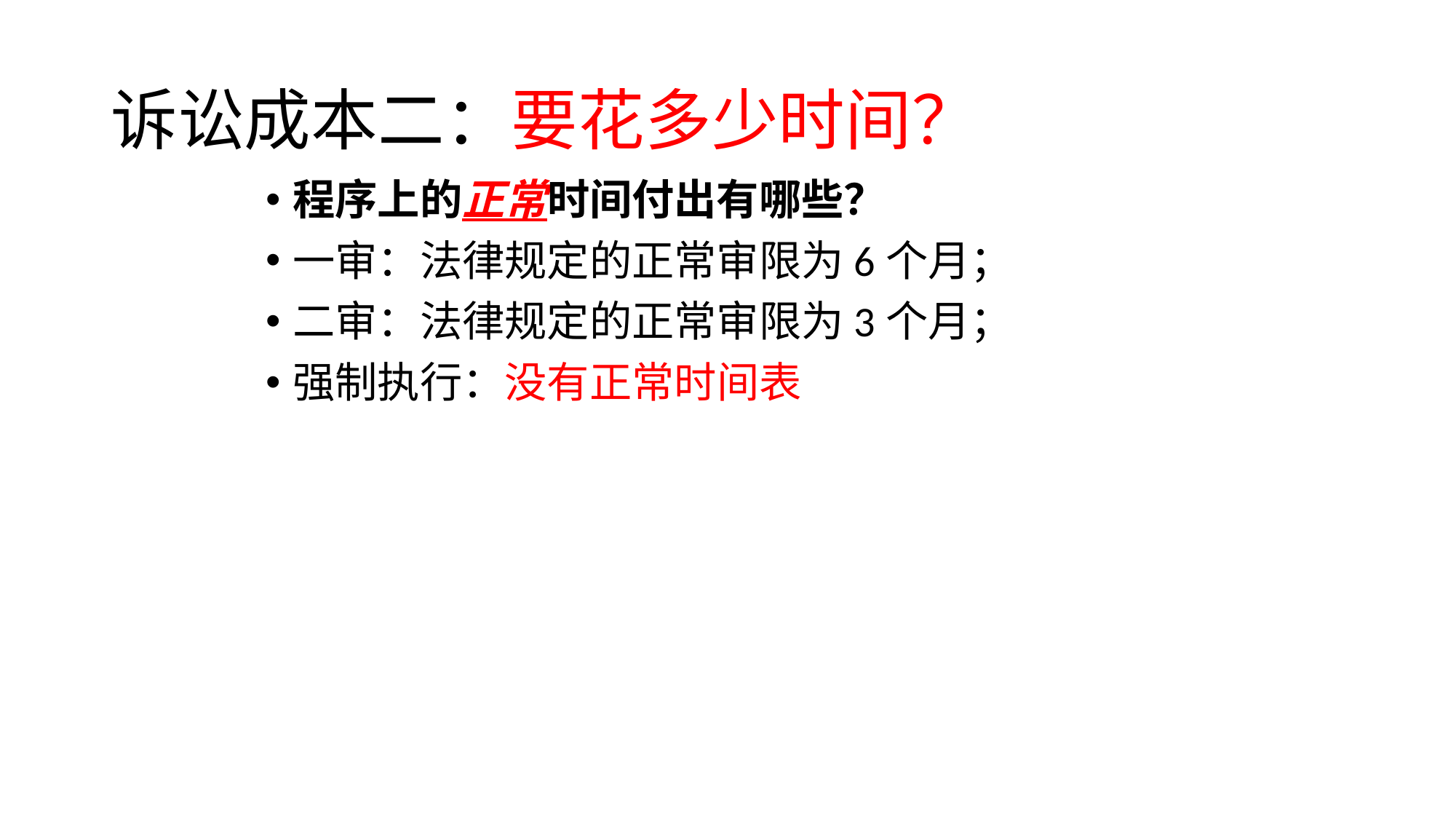

# 诉讼成本二：要花多少时间？
程序上的正常时间付出有哪些？
一审：法律规定的正常审限为6个月；
二审：法律规定的正常审限为3个月；
强制执行：没有正常时间表